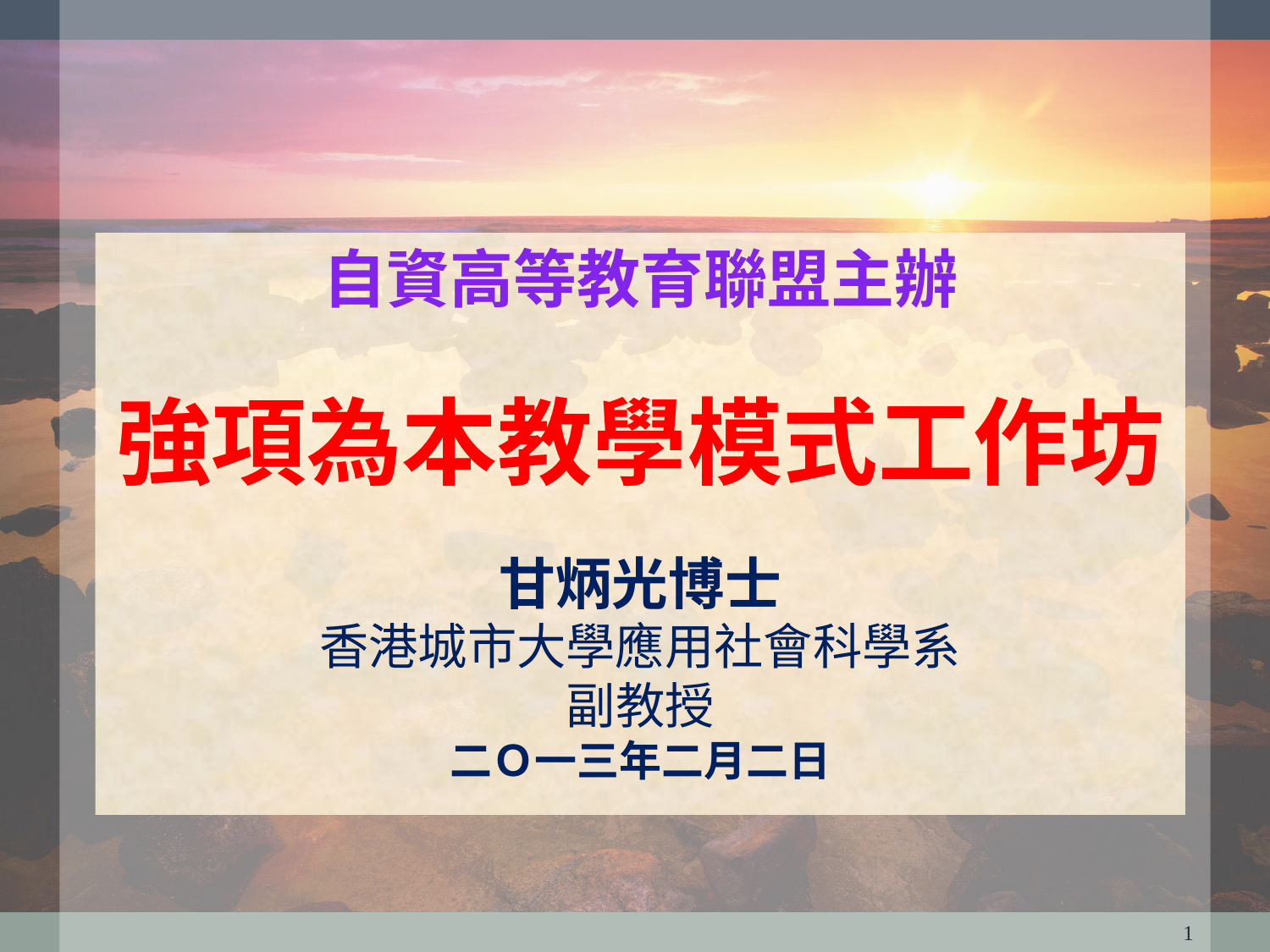

自資高等教育聯盟主辦
強項為本教學模式工作坊
甘炳光博士
香港城市大學應用社會科學系
副教授
二Ｏ一三年二月二日
1